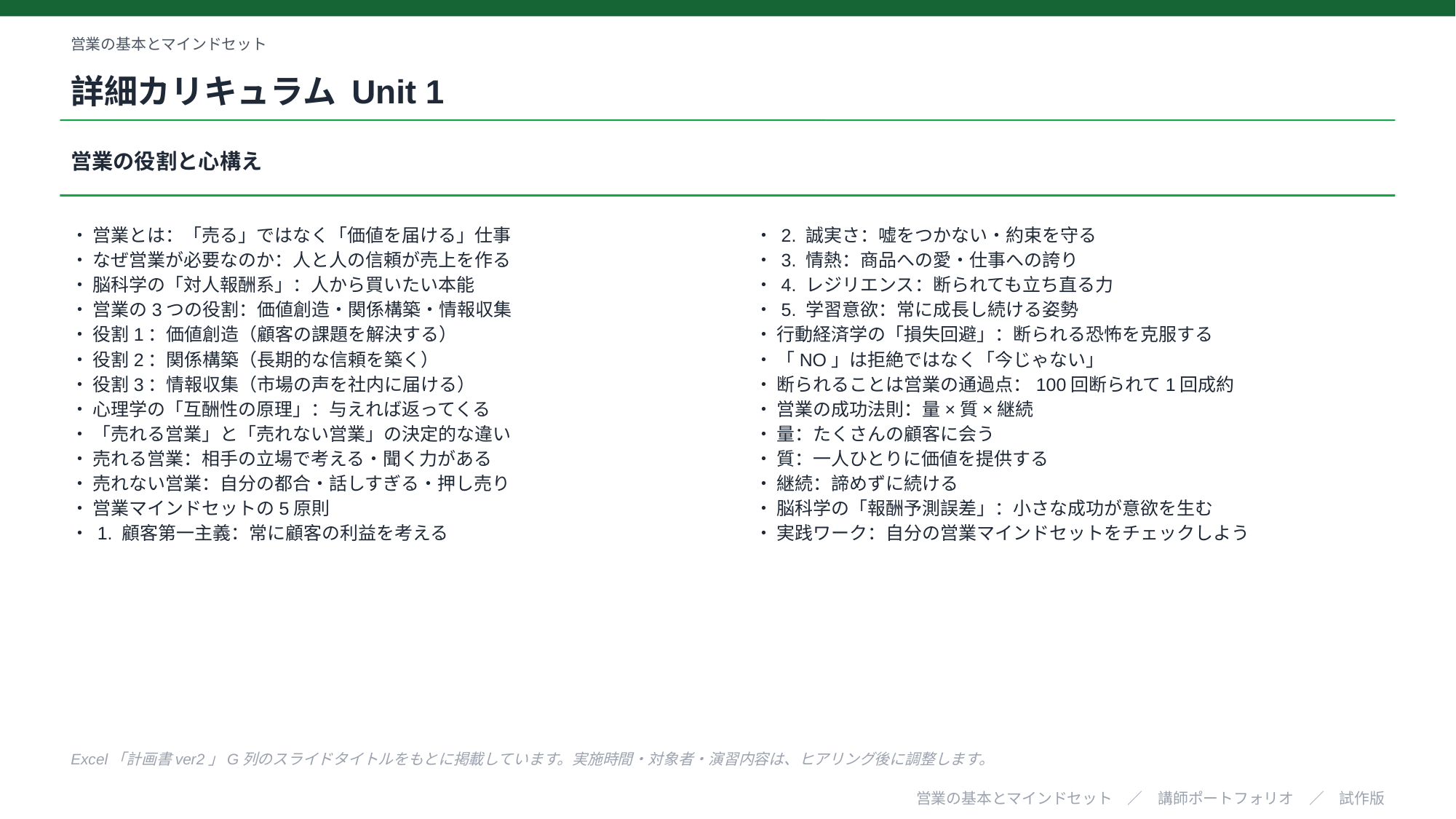

営業の基本とマインドセット
詳細カリキュラム Unit 1

営業の役割と心構え

・ 営業とは：「売る」ではなく「価値を届ける」仕事
・ なぜ営業が必要なのか：人と人の信頼が売上を作る
・ 脳科学の「対人報酬系」：人から買いたい本能
・ 営業の3つの役割：価値創造・関係構築・情報収集
・ 役割1：価値創造（顧客の課題を解決する）
・ 役割2：関係構築（長期的な信頼を築く）
・ 役割3：情報収集（市場の声を社内に届ける）
・ 心理学の「互酬性の原理」：与えれば返ってくる
・ 「売れる営業」と「売れない営業」の決定的な違い
・ 売れる営業：相手の立場で考える・聞く力がある
・ 売れない営業：自分の都合・話しすぎる・押し売り
・ 営業マインドセットの5原則
・ 1. 顧客第一主義：常に顧客の利益を考える
・ 2. 誠実さ：嘘をつかない・約束を守る
・ 3. 情熱：商品への愛・仕事への誇り
・ 4. レジリエンス：断られても立ち直る力
・ 5. 学習意欲：常に成長し続ける姿勢
・ 行動経済学の「損失回避」：断られる恐怖を克服する
・ 「NO」は拒絶ではなく「今じゃない」
・ 断られることは営業の通過点：100回断られて1回成約
・ 営業の成功法則：量×質×継続
・ 量：たくさんの顧客に会う
・ 質：一人ひとりに価値を提供する
・ 継続：諦めずに続ける
・ 脳科学の「報酬予測誤差」：小さな成功が意欲を生む
・ 実践ワーク：自分の営業マインドセットをチェックしよう
Excel「計画書ver2」G列のスライドタイトルをもとに掲載しています。実施時間・対象者・演習内容は、ヒアリング後に調整します。
営業の基本とマインドセット　／　講師ポートフォリオ　／　試作版